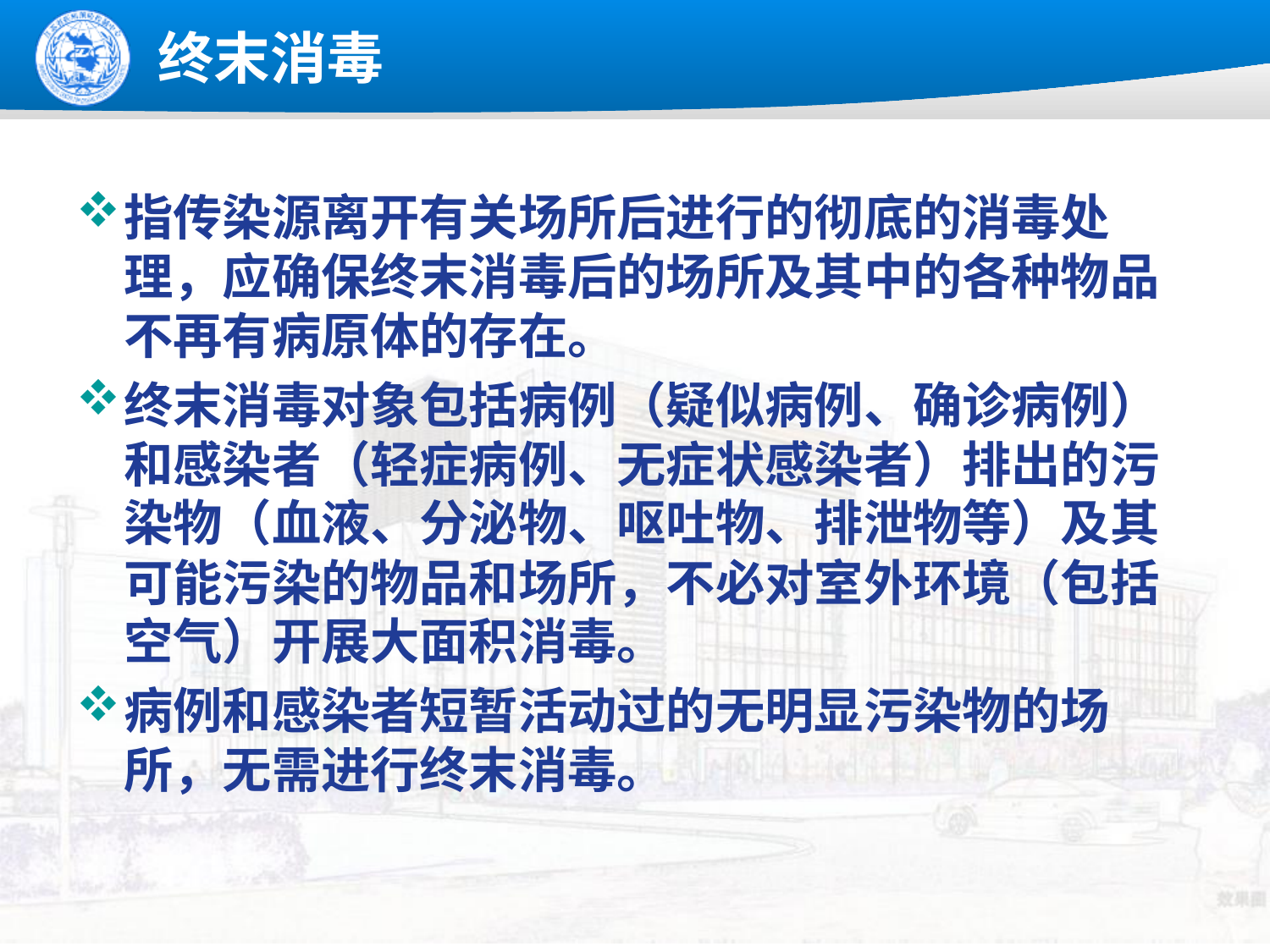

# 终末消毒
指传染源离开有关场所后进行的彻底的消毒处理，应确保终末消毒后的场所及其中的各种物品不再有病原体的存在。
终末消毒对象包括病例（疑似病例、确诊病例）和感染者（轻症病例、无症状感染者）排出的污染物（血液、分泌物、呕吐物、排泄物等）及其可能污染的物品和场所，不必对室外环境（包括空气）开展大面积消毒。
病例和感染者短暂活动过的无明显污染物的场所，无需进行终末消毒。